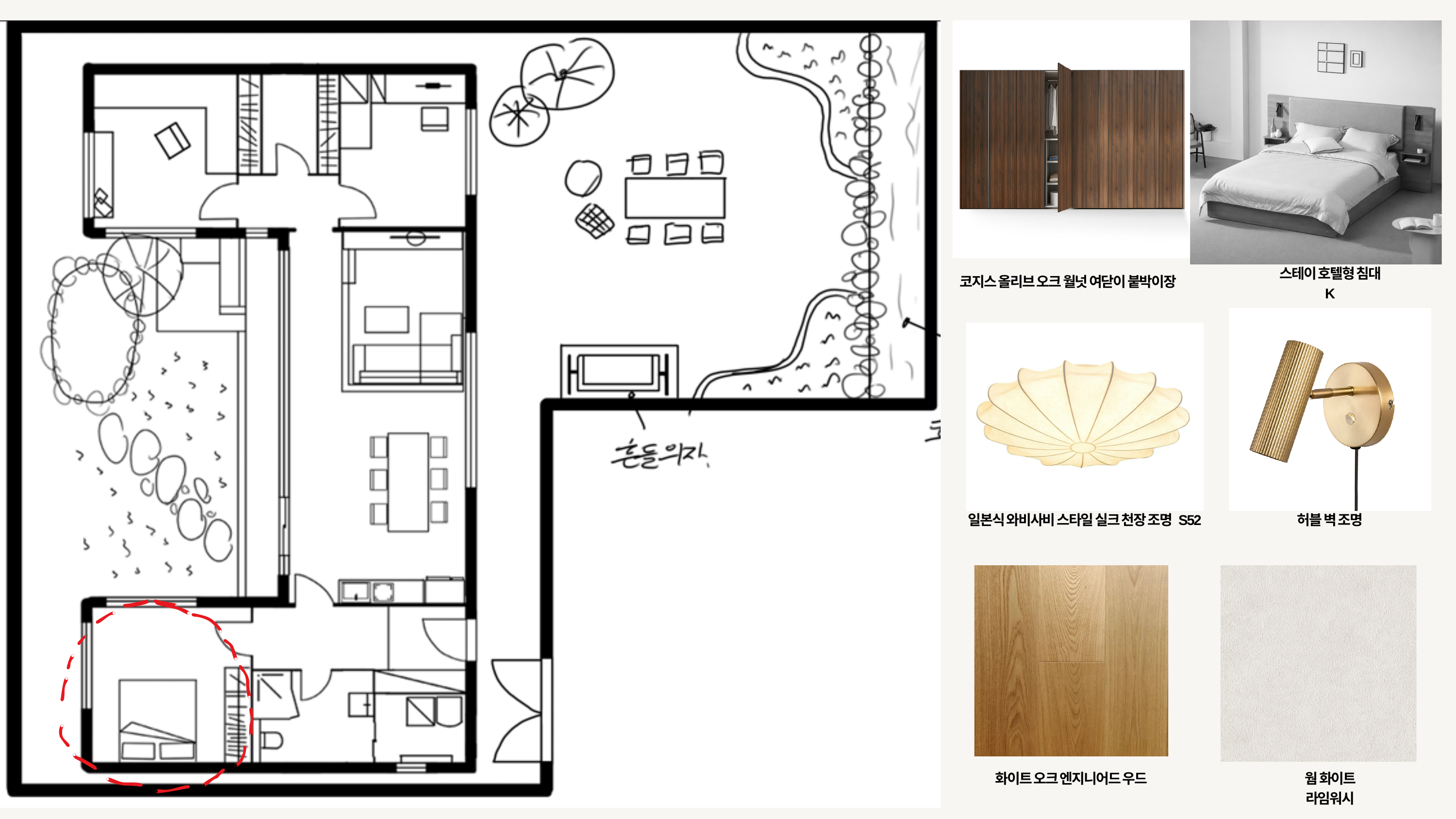

스테이 호텔형 침대 K
코지스 올리브 오크 월넛 여닫이 붙박이장

일본식 와비사비 스타일 실크 천장 조명 S52
허블 벽 조명

화이트 오크 엔지니어드 우드
웜 화이트 라임워시